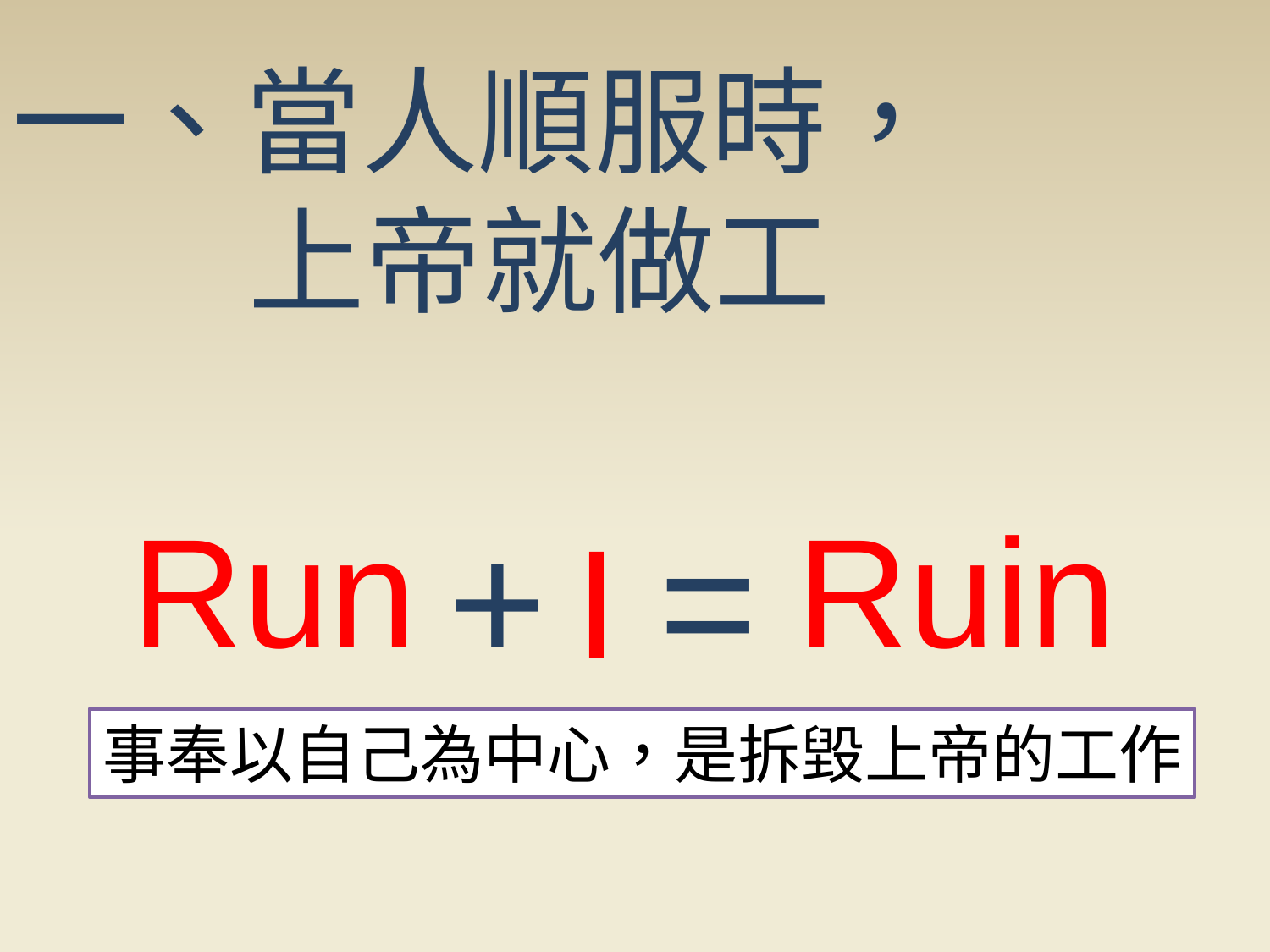

一、當人順服時，
        上帝就做工
Run
+
=
Ruin
I
事奉以自己為中心，是拆毀上帝的工作